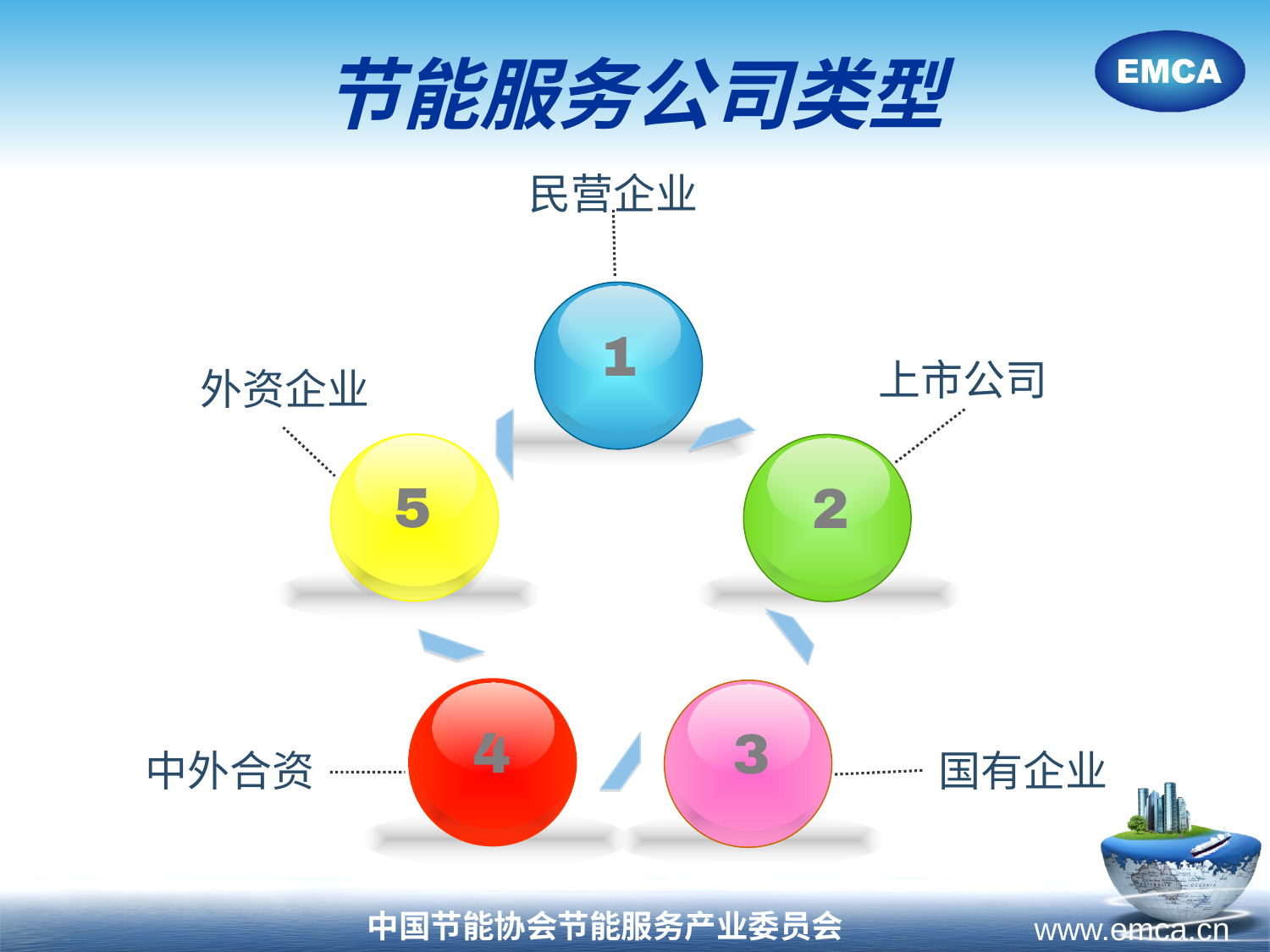

# 节能服务公司类型
民营企业

1

5

2

4

3
上市公司
外资企业

中外合资
国有企业